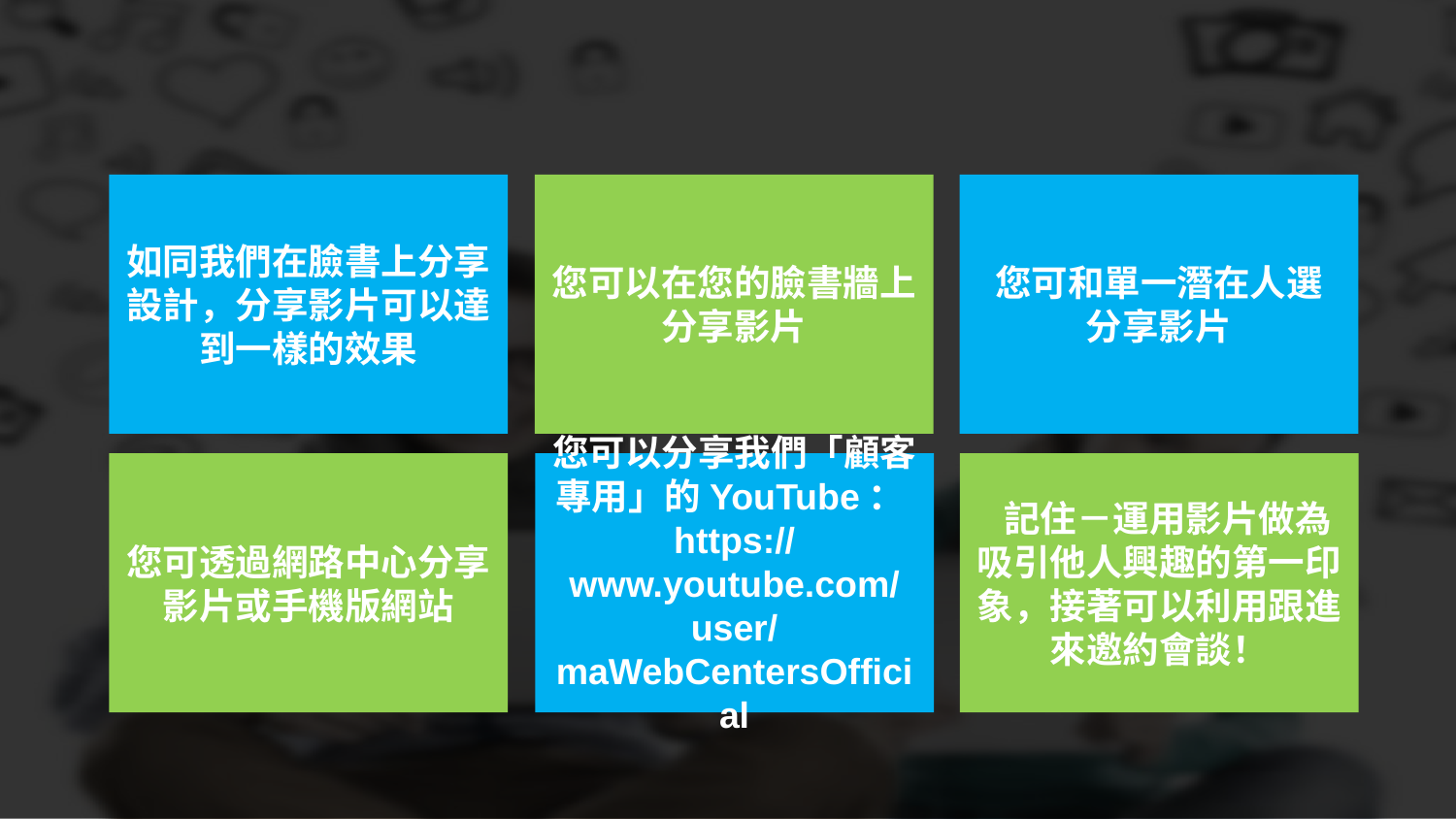

如同我們在臉書上分享設計，分享影片可以達到一樣的效果
您可以在您的臉書牆上分享影片
您可和單一潛在人選
分享影片
您可透過網路中心分享影片或手機版網站
您可以分享我們「顧客專用」的YouTube：https://www.youtube.com/user/maWebCentersOfficial
 記住－運用影片做為吸引他人興趣的第一印象，接著可以利用跟進來邀約會談！